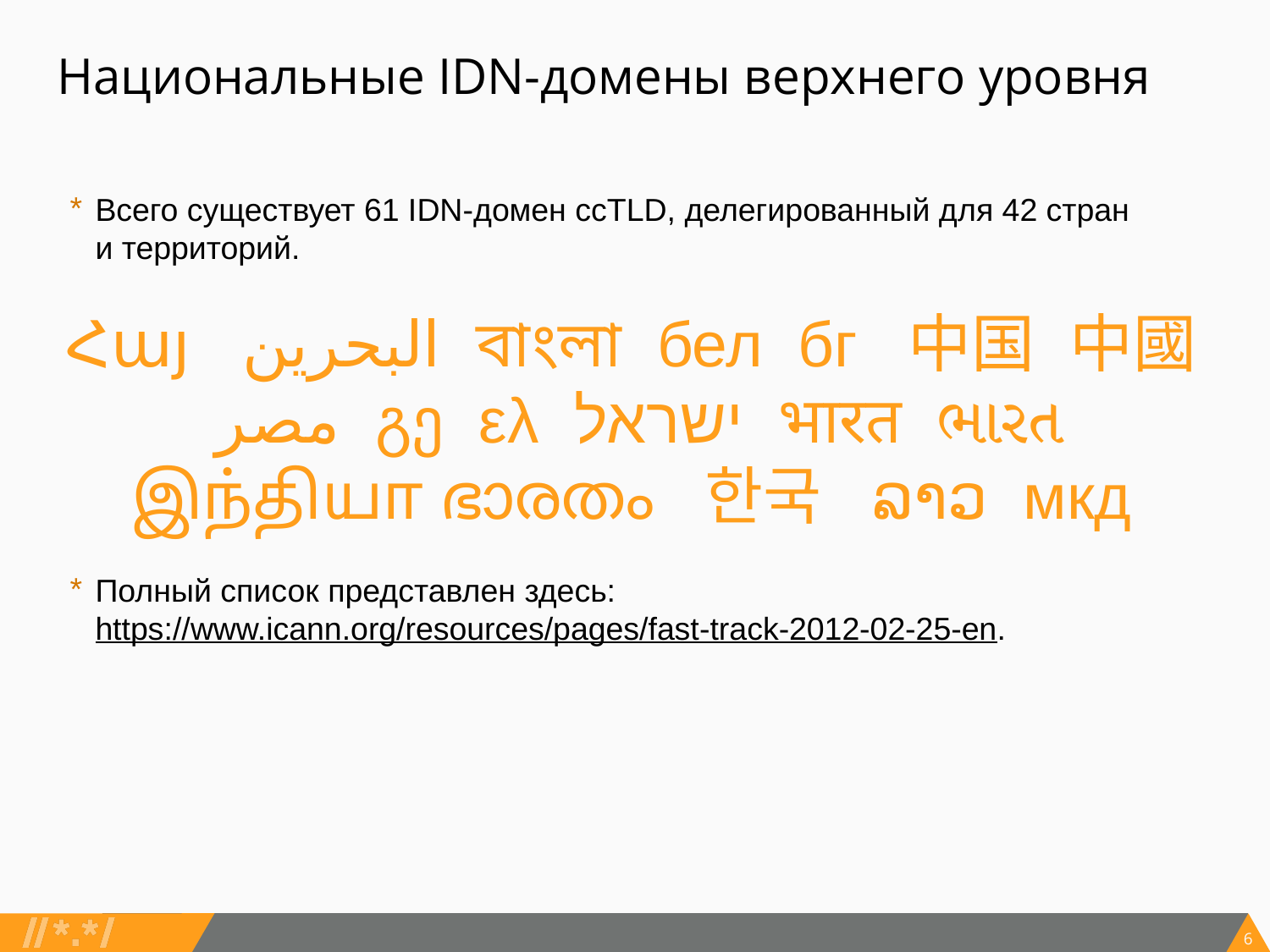

# Национальные IDN-домены верхнего уровня
Всего существует 61 IDN-домен ccTLD, делегированный для 42 стран
и территорий.

Հայ   البحرين  বাংলা  бел  бг  中国  中國  مصر  გე  ελ  ישראל  भारत  ભારત  இந்தியா ഭാരതം  한국  ລາວ  мкд

Полный список представлен здесь: https://www.icann.org/resources/pages/fast-track-2012-02-25-en.